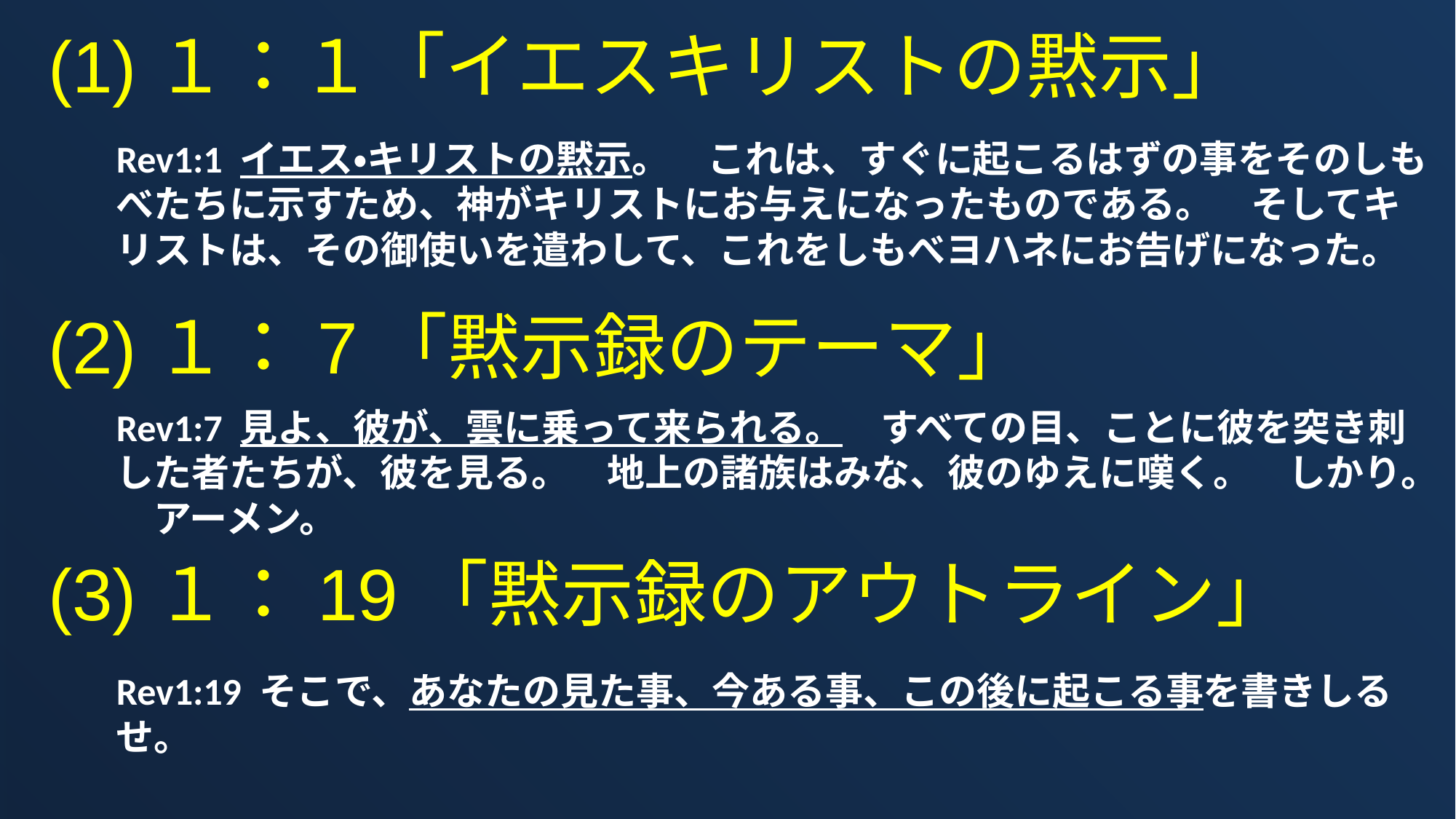

(1)１：１「イエスキリストの黙示」
Rev1:1 イエス・キリストの黙示。　これは、すぐに起こるはずの事をそのしもべたちに示すため、神がキリストにお与えになったものである。　そしてキリストは、その御使いを遣わして、これをしもべヨハネにお告げになった。
(2)１：7「黙示録のテーマ」
Rev1:7 見よ、彼が、雲に乗って来られる。　すべての目、ことに彼を突き刺した者たちが、彼を見る。　地上の諸族はみな、彼のゆえに嘆く。　しかり。　アーメン。
(3)１：19「黙示録のアウトライン」
Rev1:19 そこで、あなたの見た事、今ある事、この後に起こる事を書きしるせ。